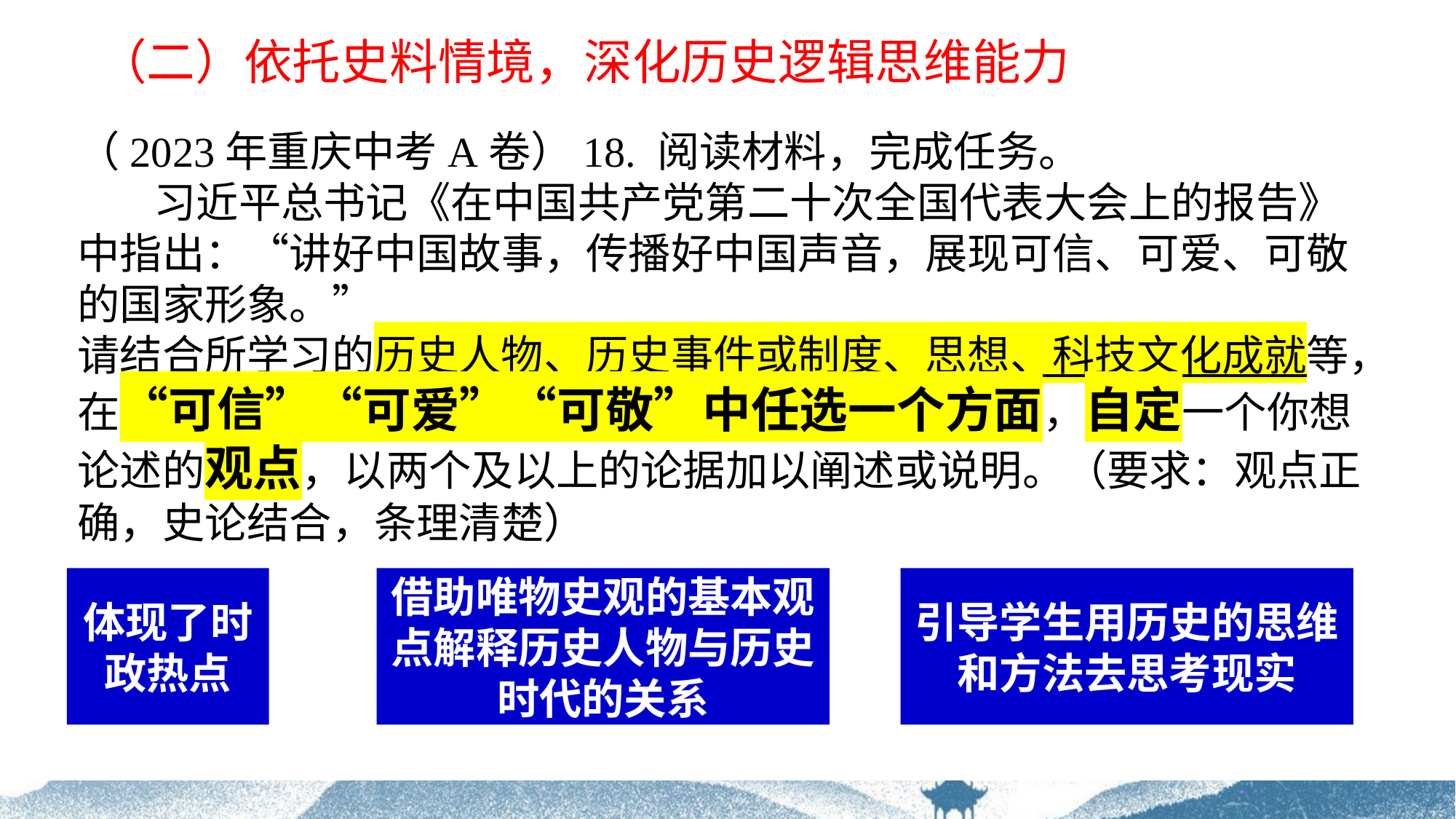

（二）依托史料情境，深化历史逻辑思维能力
（2023年重庆中考A卷）18. 阅读材料，完成任务。
       习近平总书记《在中国共产党第二十次全国代表大会上的报告》中指出：“讲好中国故事，传播好中国声音，展现可信、可爱、可敬的国家形象。”请结合所学习的历史人物、历史事件或制度、思想、科技文化成就等，在“可信”“可爱”“可敬”中任选一个方面，自定一个你想论述的观点，以两个及以上的论据加以阐述或说明。（要求：观点正确，史论结合，条理清楚）
体现了时政热点
借助唯物史观的基本观点解释历史人物与历史时代的关系
引导学生用历史的思维和方法去思考现实